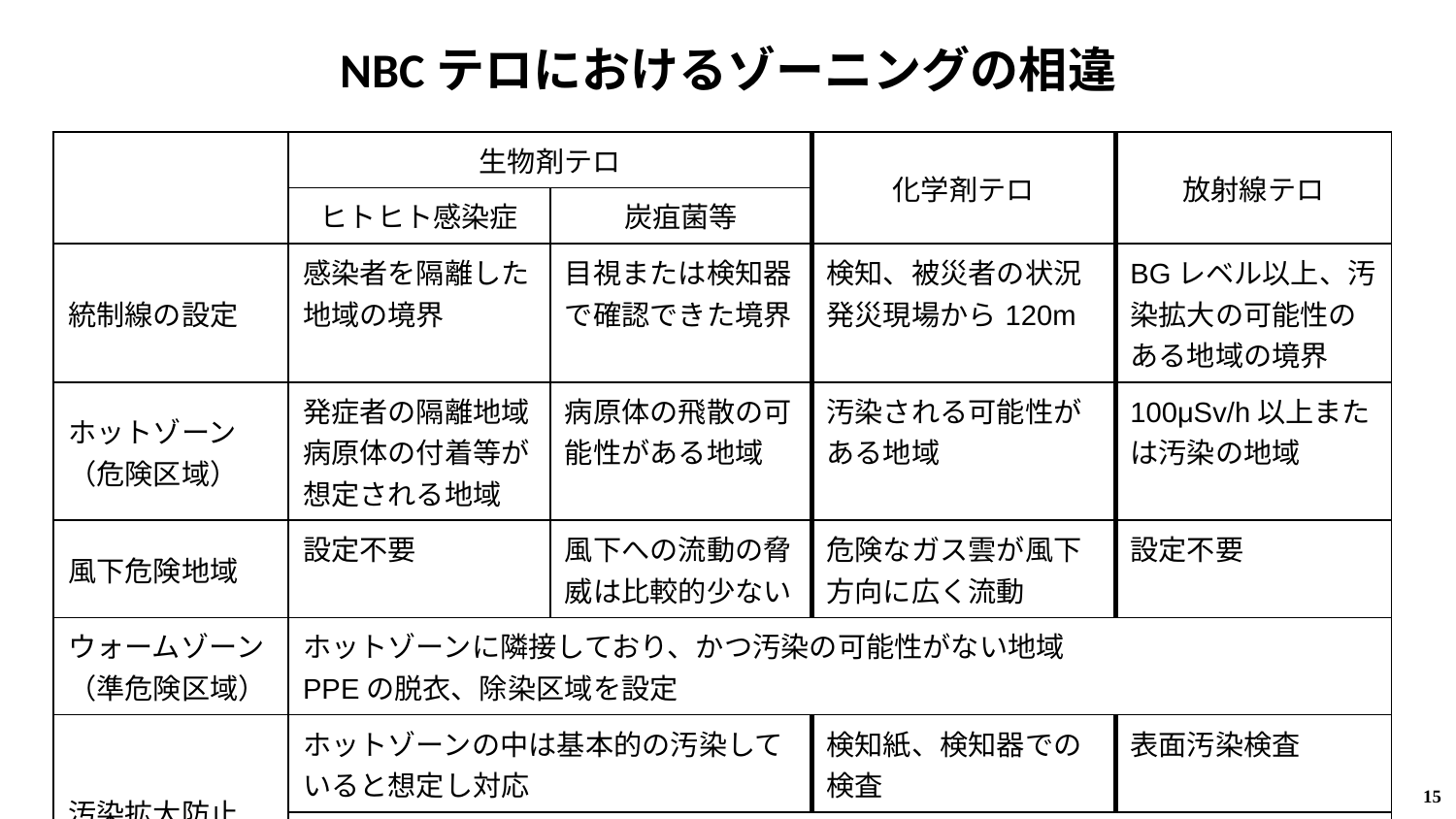

# NBCテロにおけるゾーニングの相違
|  | 生物剤テロ |  | 化学剤テロ | 放射線テロ |
| --- | --- | --- | --- | --- |
|  | ヒトヒト感染症 | 炭疽菌等 |  |  |
| 統制線の設定 | 感染者を隔離した地域の境界 | 目視または検知器で確認できた境界 | 検知、被災者の状況 発災現場から120m | BGレベル以上、汚染拡大の可能性のある地域の境界 |
| ホットゾーン （危険区域） | 発症者の隔離地域 病原体の付着等が想定される地域 | 病原体の飛散の可能性がある地域 | 汚染される可能性がある地域 | 100μSv/h以上または汚染の地域 |
| 風下危険地域 | 設定不要 | 風下への流動の脅威は比較的少ない | 危険なガス雲が風下方向に広く流動 | 設定不要 |
| ウォームゾーン （準危険区域） | ホットゾーンに隣接しており、かつ汚染の可能性がない地域 PPEの脱衣、除染区域を設定 |  |  |  |
| 汚染拡大防止 | ホットゾーンの中は基本的の汚染していると想定し対応 |  | 検知紙、検知器での検査 | 表面汚染検査 |
|  | 汚染者と非汚染者の動線を交差させない 防護装備着用と除染 |  |  |  |
15